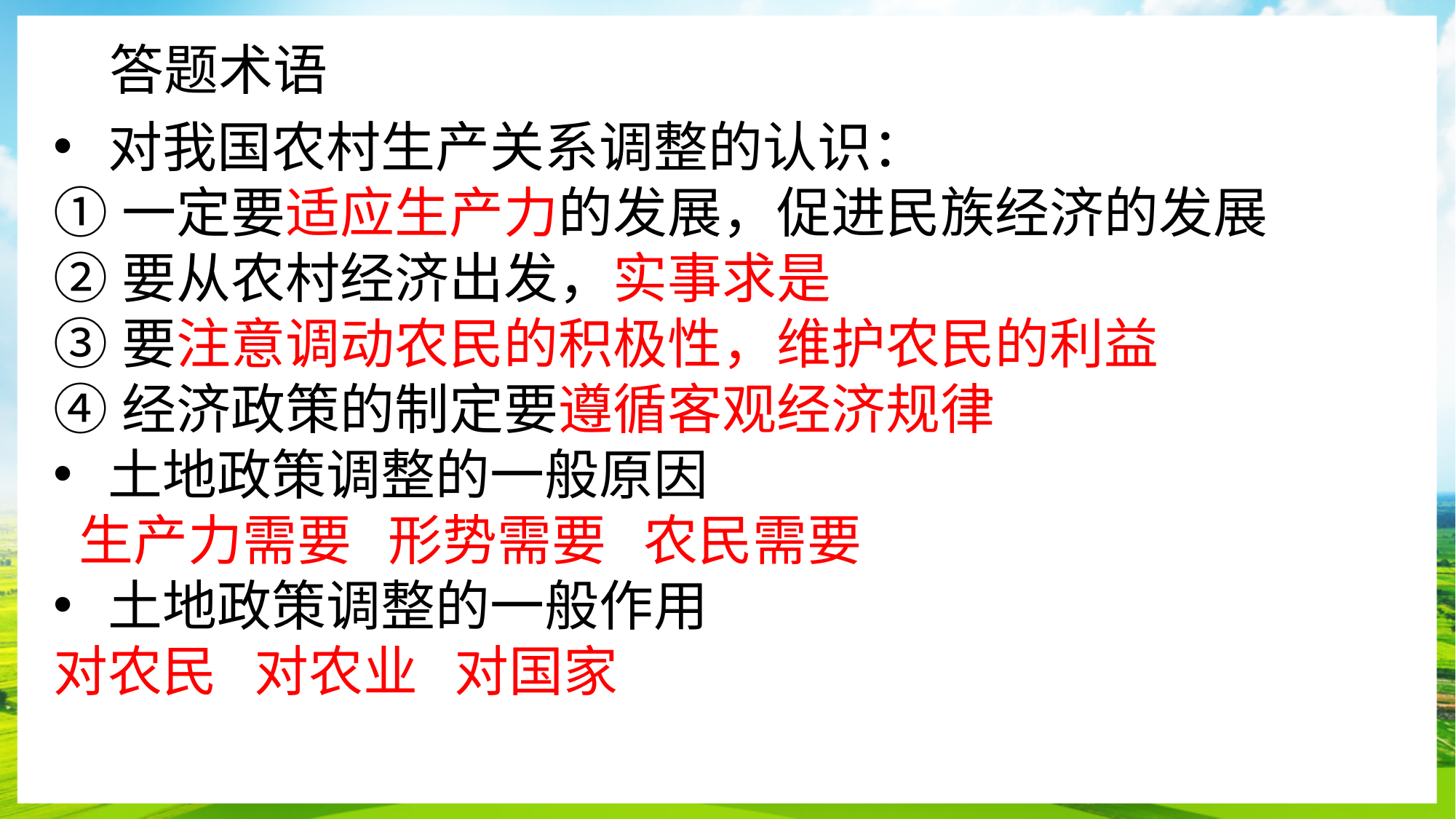

答题术语
对我国农村生产关系调整的认识：
①一定要适应生产力的发展，促进民族经济的发展
②要从农村经济出发，实事求是
③要注意调动农民的积极性，维护农民的利益
④经济政策的制定要遵循客观经济规律
土地政策调整的一般原因
 生产力需要   形势需要   农民需要
土地政策调整的一般作用
对农民   对农业   对国家